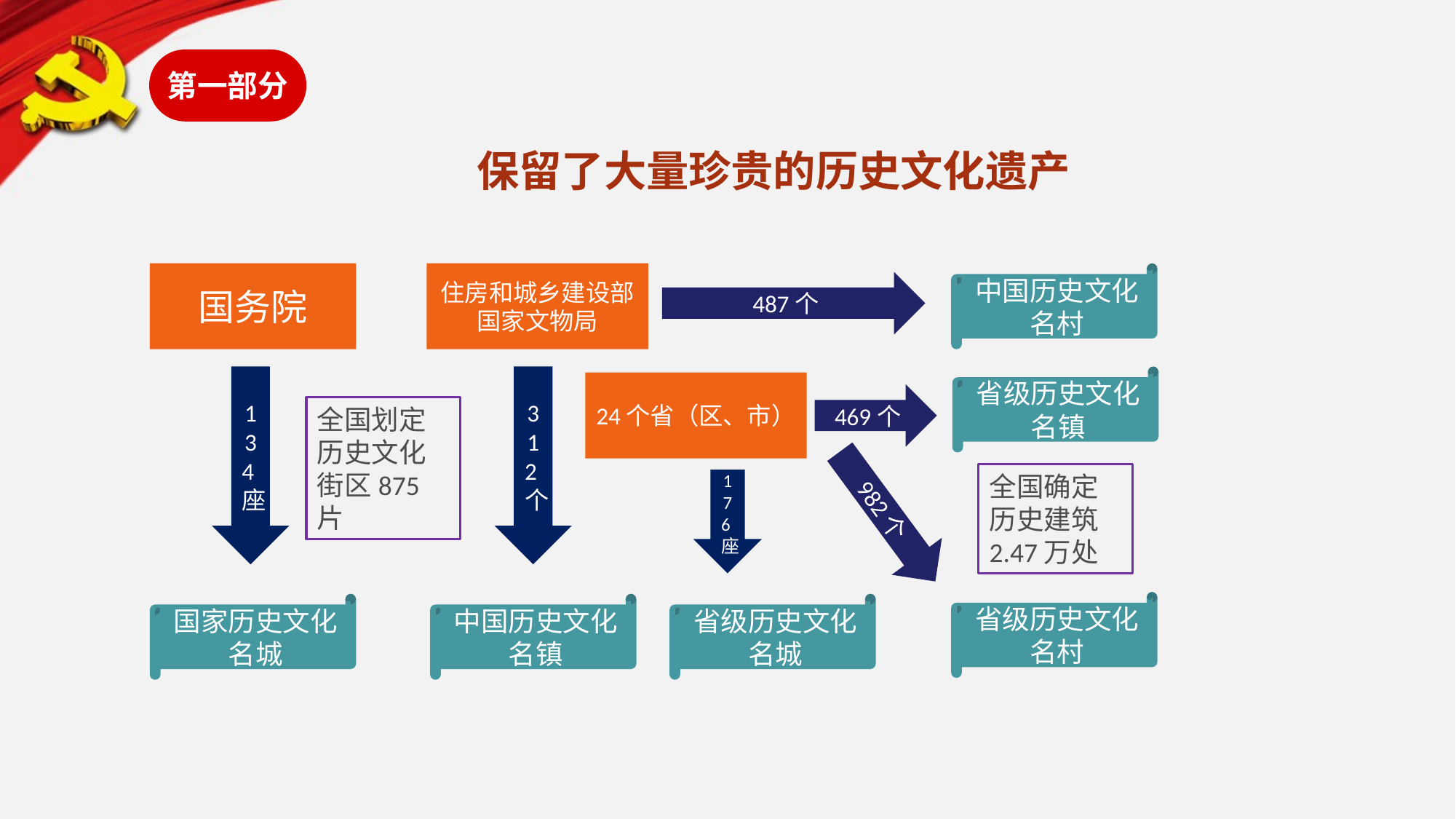

第一部分
保留了大量珍贵的历史文化遗产
国务院
住房和城乡建设部
国家文物局
中国历史文化名村
487个
134座
312个
省级历史文化名镇
24个省（区、市）
469个
全国划定历史文化街区875片
全国确定历史建筑2.47万处
176座
982个
省级历史文化名村
国家历史文化名城
中国历史文化名镇
省级历史文化名城